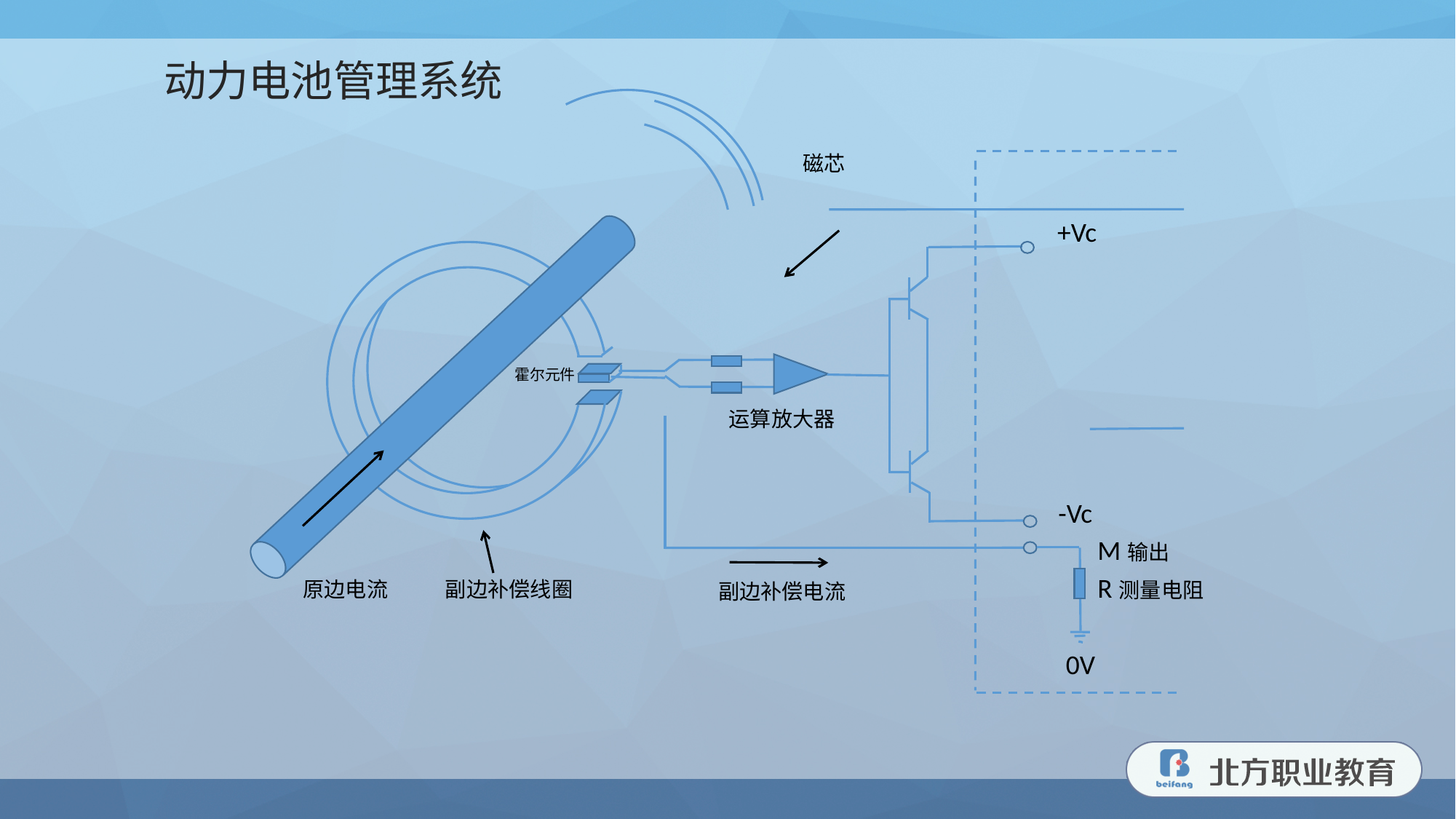

动力电池管理系统

磁芯
+Vc

霍尔元件

运算放大器
-Vc

M输出

R测量电阻

原边电流
副边补偿线圈
副边补偿电流
0V